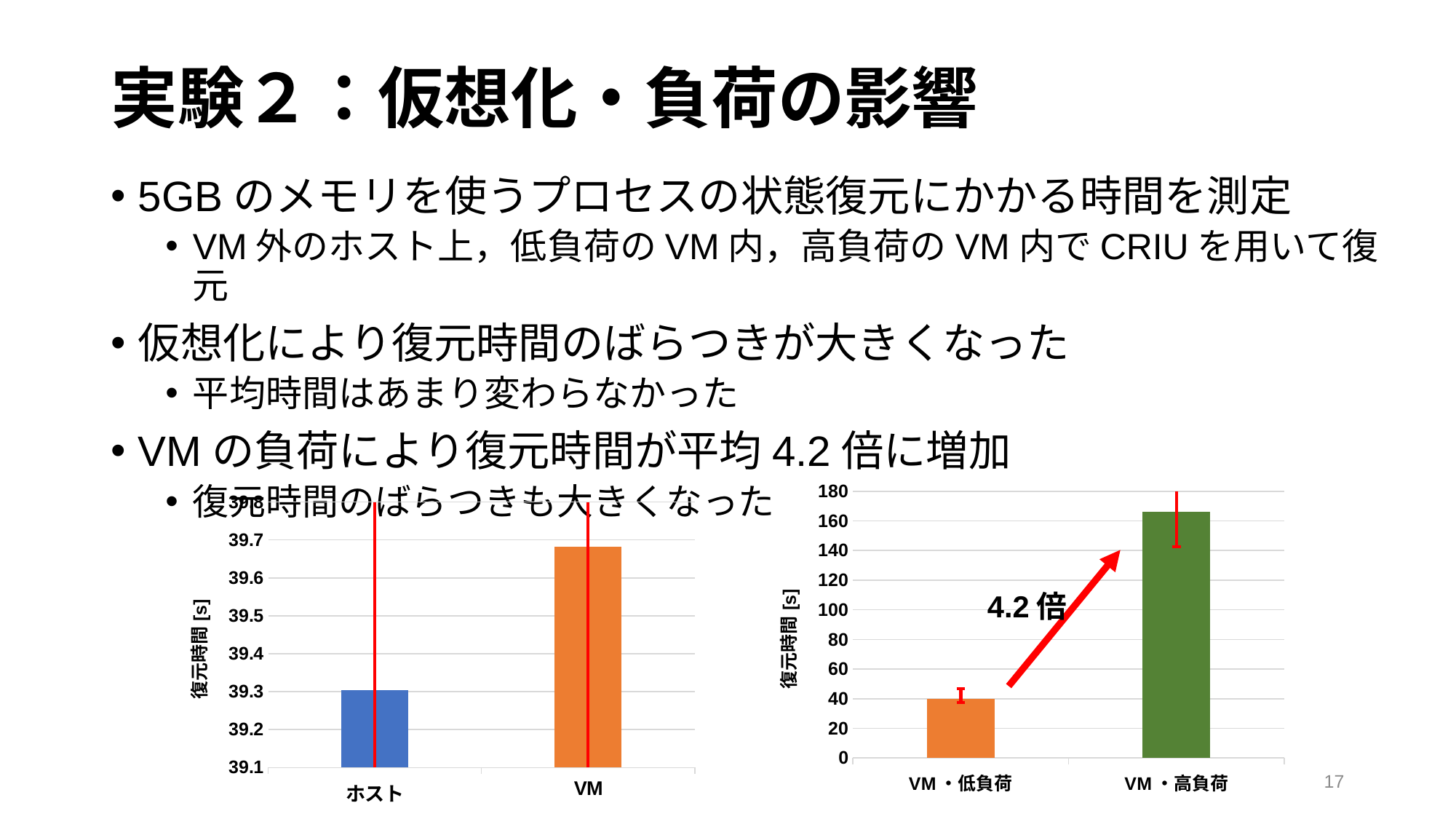

# 実験２：仮想化・負荷の影響
5GBのメモリを使うプロセスの状態復元にかかる時間を測定
VM外のホスト上，低負荷のVM内，高負荷のVM内でCRIUを用いて復元
仮想化により復元時間のばらつきが大きくなった
平均時間はあまり変わらなかった
VMの負荷により復元時間が平均4.2倍に増加
復元時間のばらつきも大きくなった

### Chart

| Category |  |
|---|---|
| VM・低負荷 | 39.6814001 |
| VM・高負荷 | 166.3260627 |

### Chart

| Category |  |
|---|---|
| ホスト | 39.30310780000001 |
| VM | 39.6814001 |
4.2倍
17